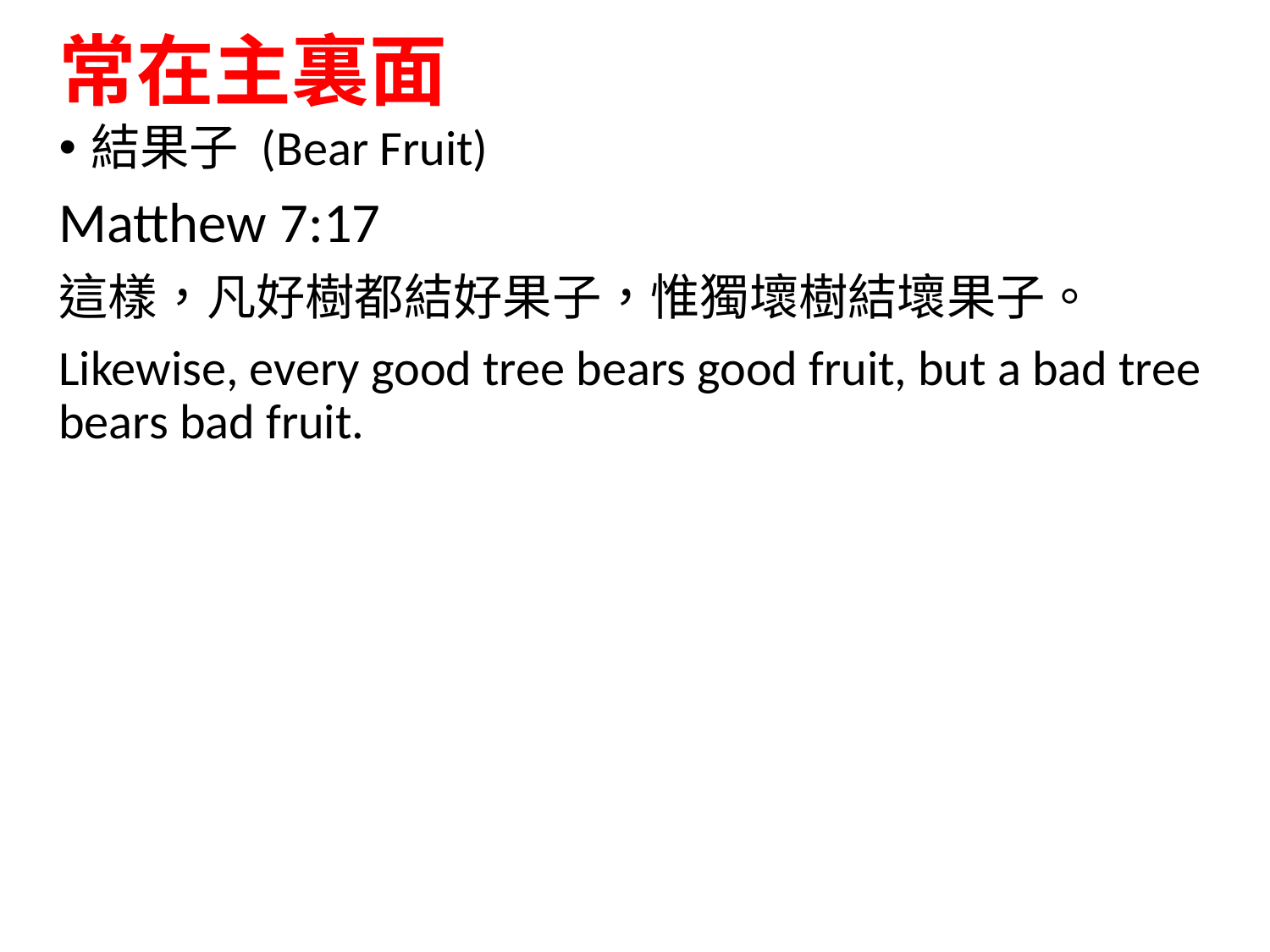

# 常在主裏面
結果子 (Bear Fruit)
Matthew 7:17
這樣，凡好樹都結好果子，惟獨壞樹結壞果子。
Likewise, every good tree bears good fruit, but a bad tree bears bad fruit.